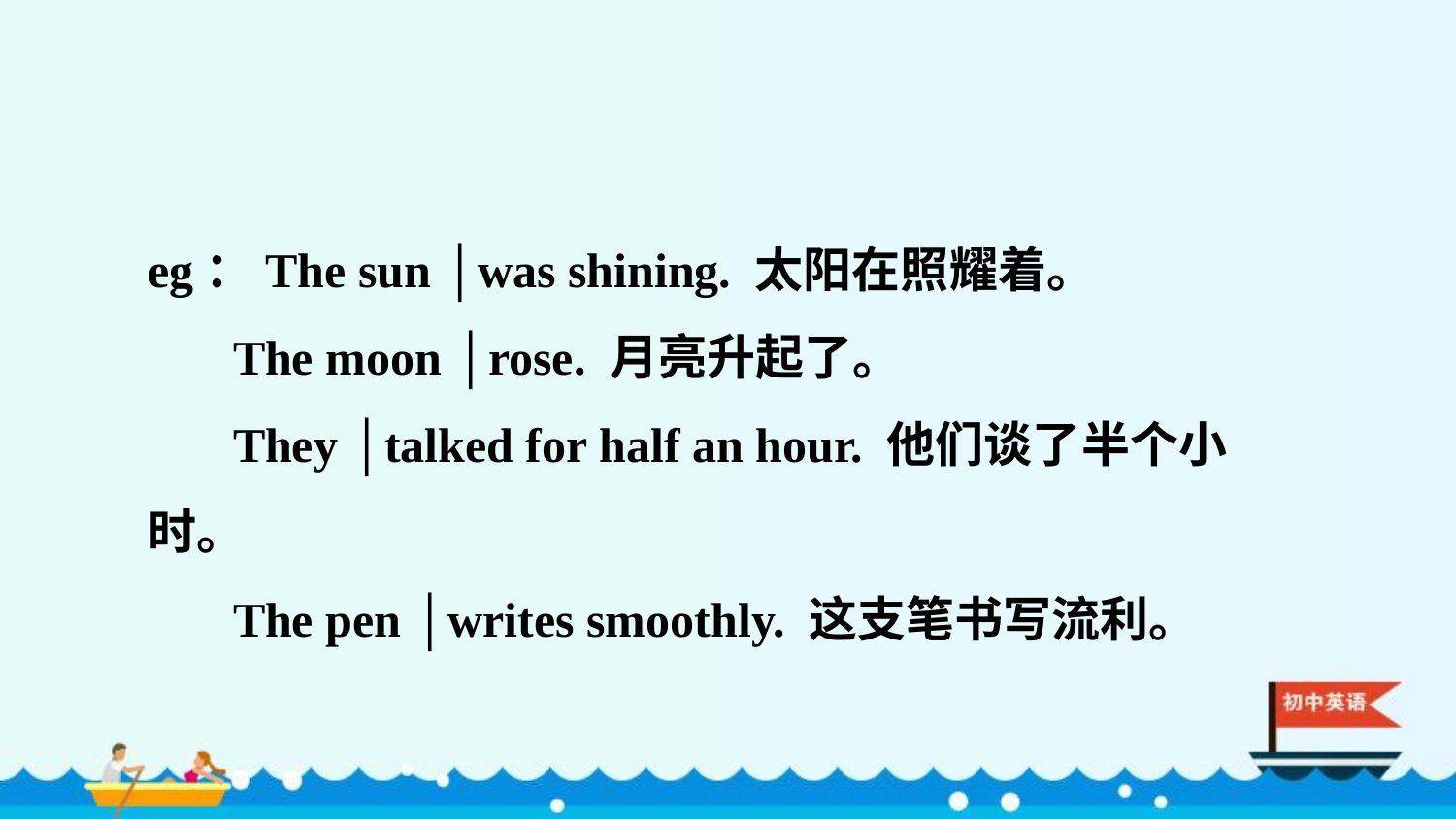

eg：The sun │was shining. 太阳在照耀着。
The moon │rose. 月亮升起了。
They │talked for half an hour. 他们谈了半个小时。
The pen │writes smoothly. 这支笔书写流利。